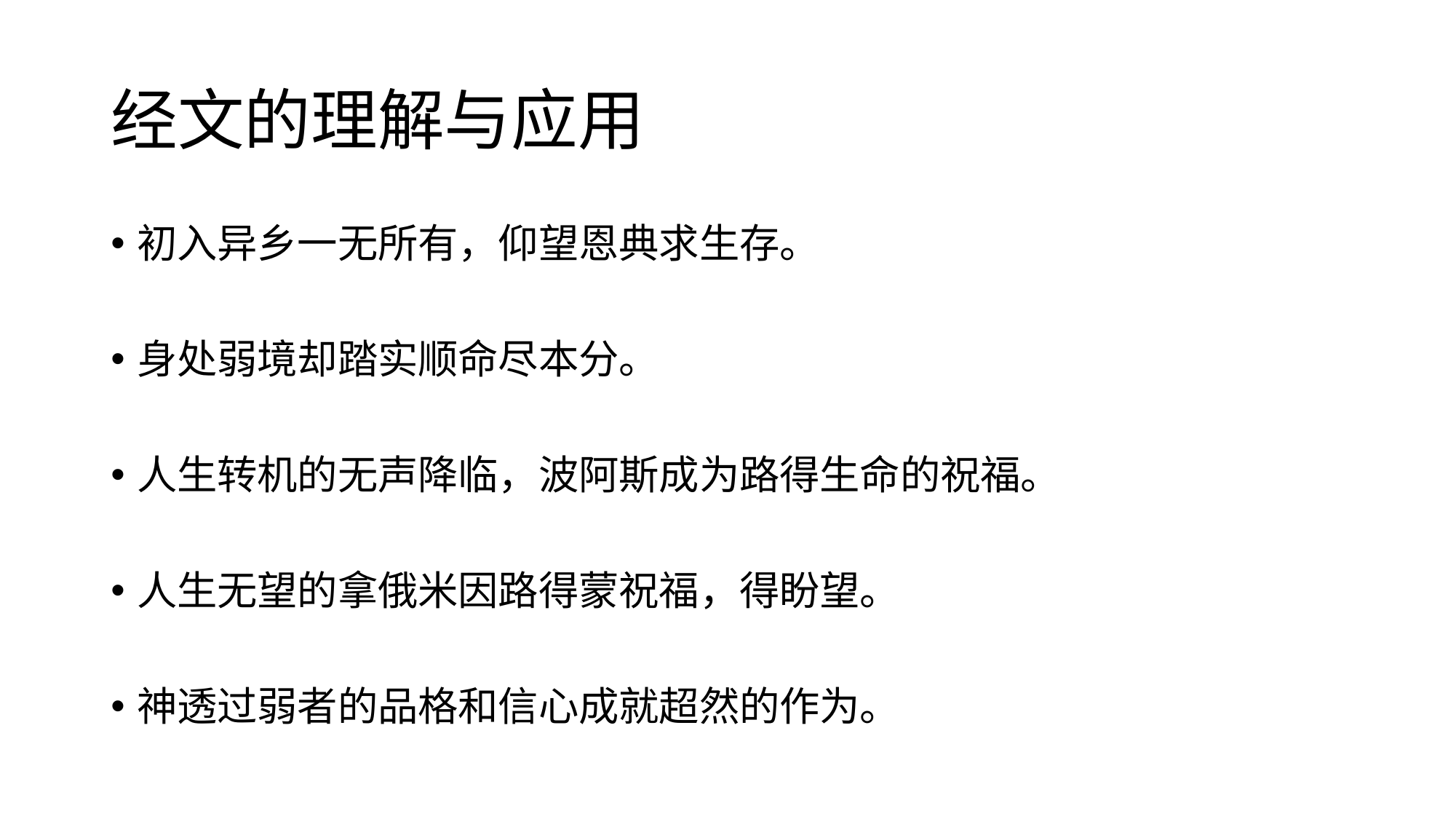

# 经文的理解与应用
初入异乡一无所有，仰望恩典求生存。

身处弱境却踏实顺命尽本分。

人生转机的无声降临，波阿斯成为路得生命的祝福。

人生无望的拿俄米因路得蒙祝福，得盼望。

神透过弱者的品格和信心成就超然的作为。